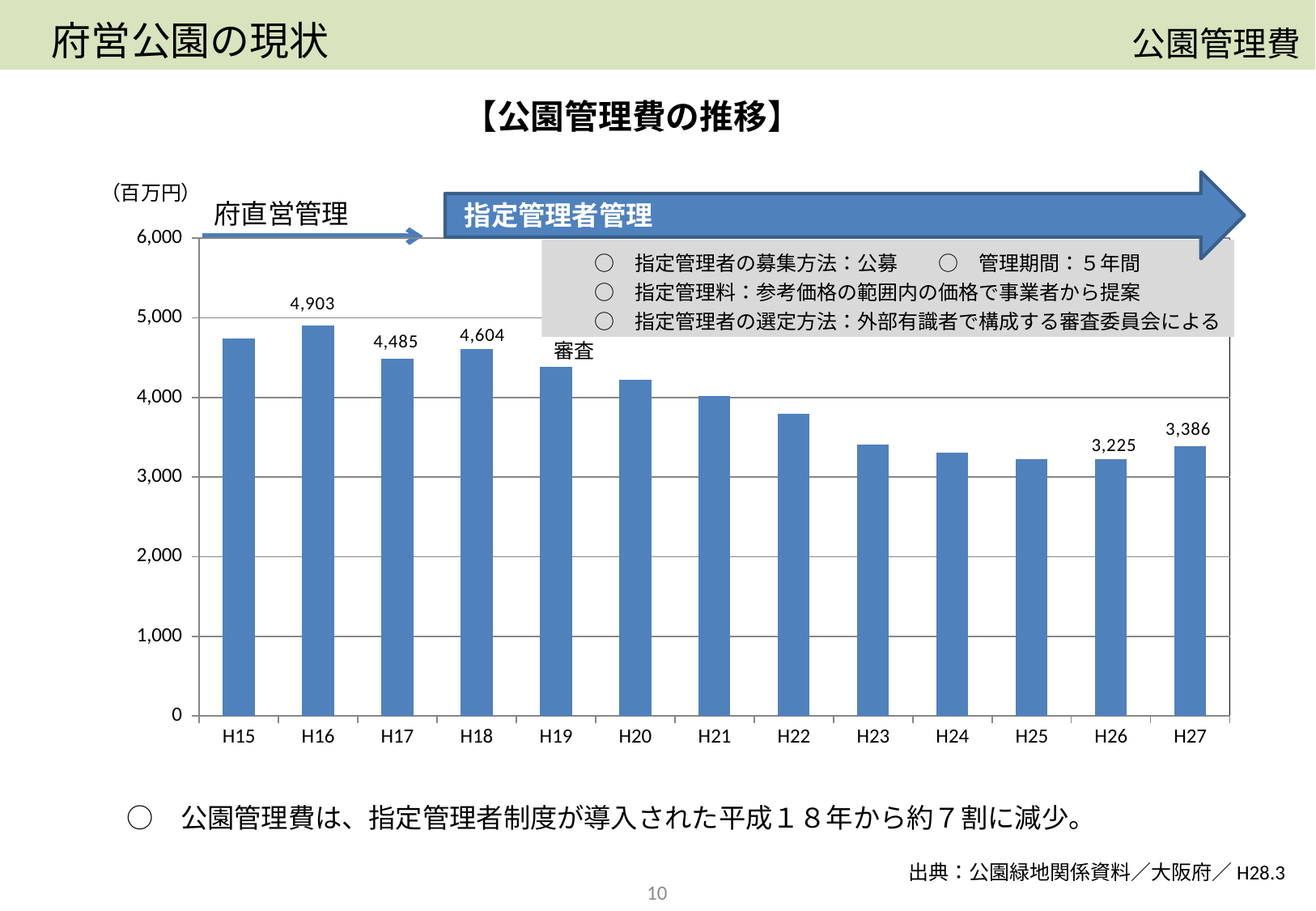

府営公園の現状
公園管理費
【公園管理費の推移】

（百万円）
府直営管理
指定管理者管理

### Chart

| Category | 合計 |
|---|---|
| H15 | 4742.0 |
| H16 | 4903.0 |
| H17 | 4485.0 |
| H18 | 4604.0 |
| H19 | 4386.0 |
| H20 | 4225.0 |
| H21 | 4020.0 |
| H22 | 3800.0 |
| H23 | 3412.0 |
| H24 | 3308.0 |
| H25 | 3225.0 |
| H26 | 3225.0 |
| H27 | 3386.0 |
　　○　指定管理者の募集方法：公募　　○　管理期間：５年間
　　○　指定管理料：参考価格の範囲内の価格で事業者から提案
　　○　指定管理者の選定方法：外部有識者で構成する審査委員会による審査
　○　公園管理費は、指定管理者制度が導入された平成１８年から約７割に減少。

出典：公園緑地関係資料／大阪府／H28.3
10